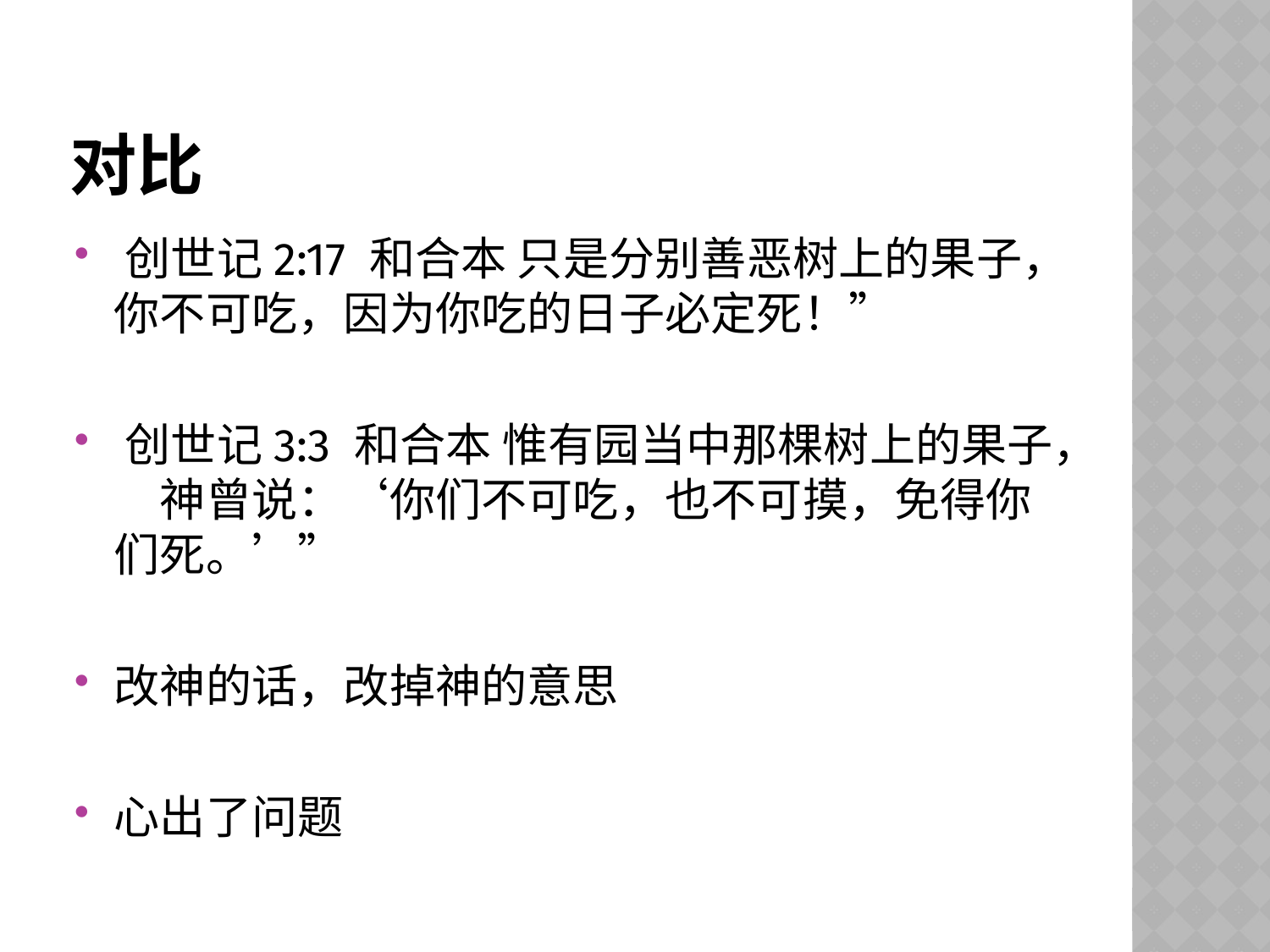

# 对比
‪创世记‬2:17 和合本 只是分别善恶树上的果子，你不可吃，因为你吃的日子必定死！”

‪创世记‬3:3 和合本 惟有园当中那棵树上的果子，　神曾说：‘你们不可吃，也不可摸，免得你们死。’”

改神的话，改掉神的意思

心出了问题